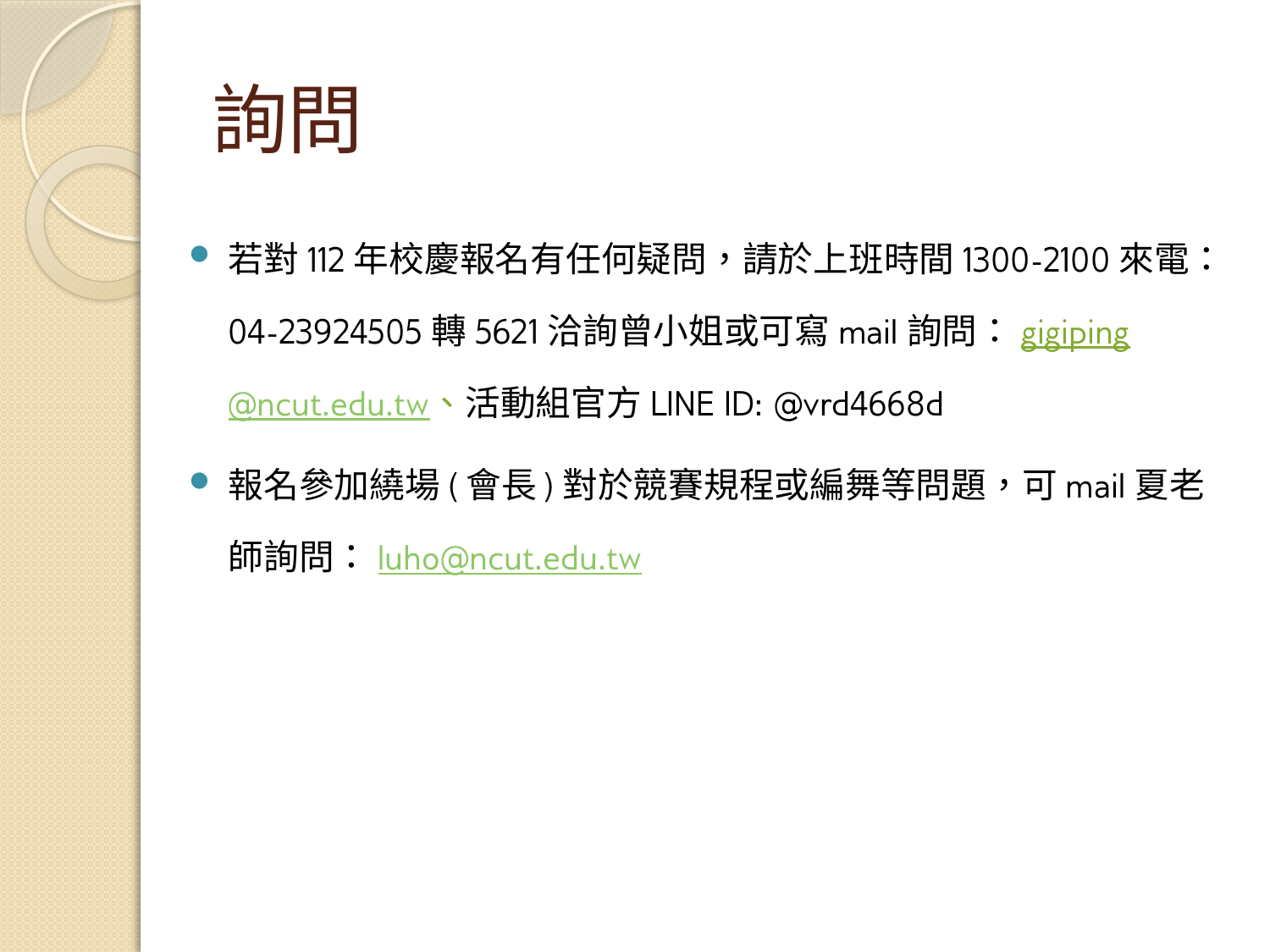

# 詢問
若對112年校慶報名有任何疑問，請於上班時間1300-2100來電：04-23924505轉5621洽詢曾小姐或可寫mail詢問：gigiping@ncut.edu.tw、活動組官方LINE ID: @vrd4668d
報名參加繞場(會長)對於競賽規程或編舞等問題，可mail夏老師詢問：luho@ncut.edu.tw